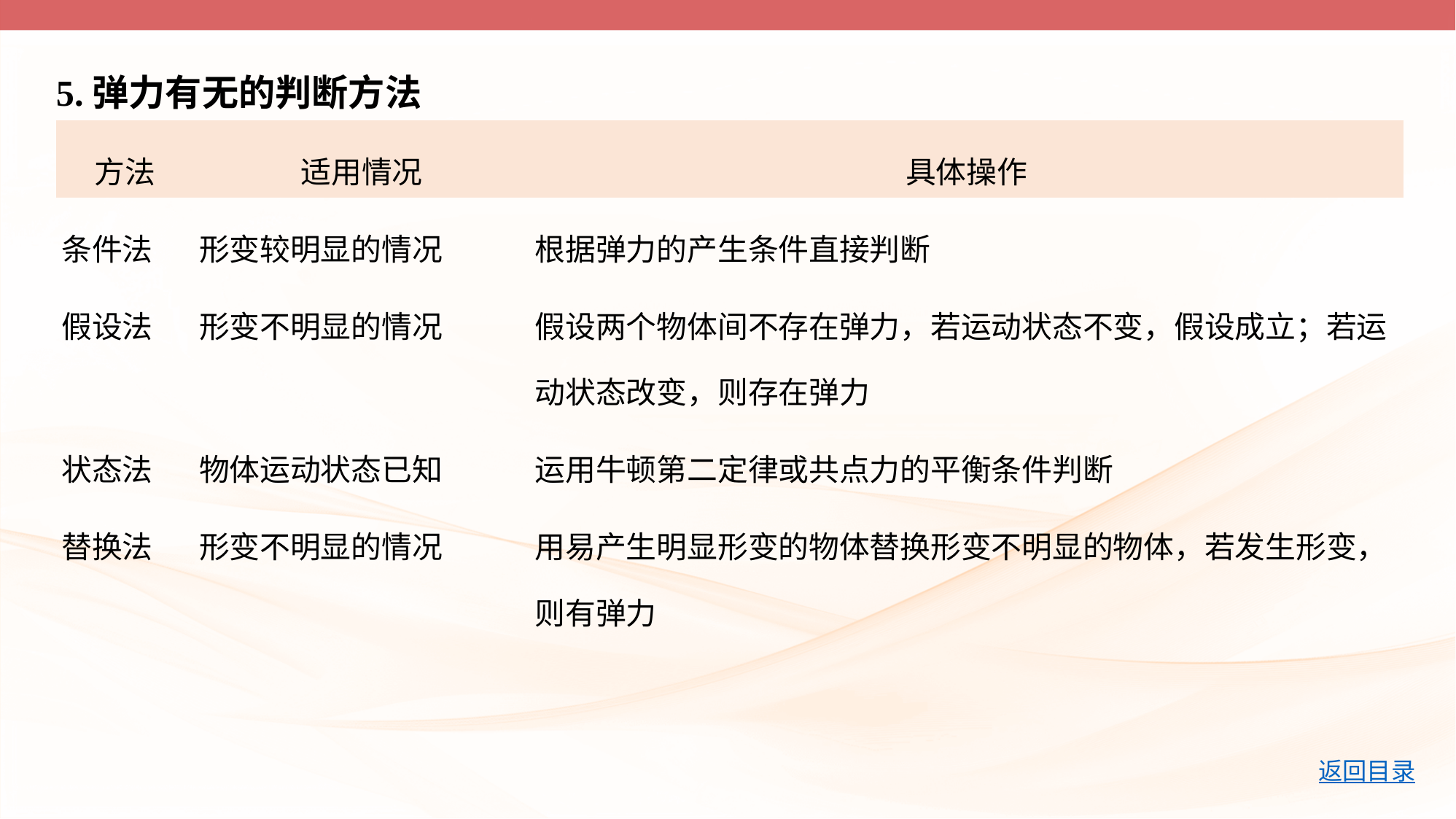

5.弹力有无的判断方法
| 方法 | 适用情况 | 具体操作 |
| --- | --- | --- |
| 条件法 | 形变较明显的情况 | 根据弹力的产生条件直接判断 |
| 假设法 | 形变不明显的情况 | 假设两个物体间不存在弹力，若运动状态不变，假设成立；若运动状态改变，则存在弹力 |
| 状态法 | 物体运动状态已知 | 运用牛顿第二定律或共点力的平衡条件判断 |
| 替换法 | 形变不明显的情况 | 用易产生明显形变的物体替换形变不明显的物体，若发生形变，则有弹力 |